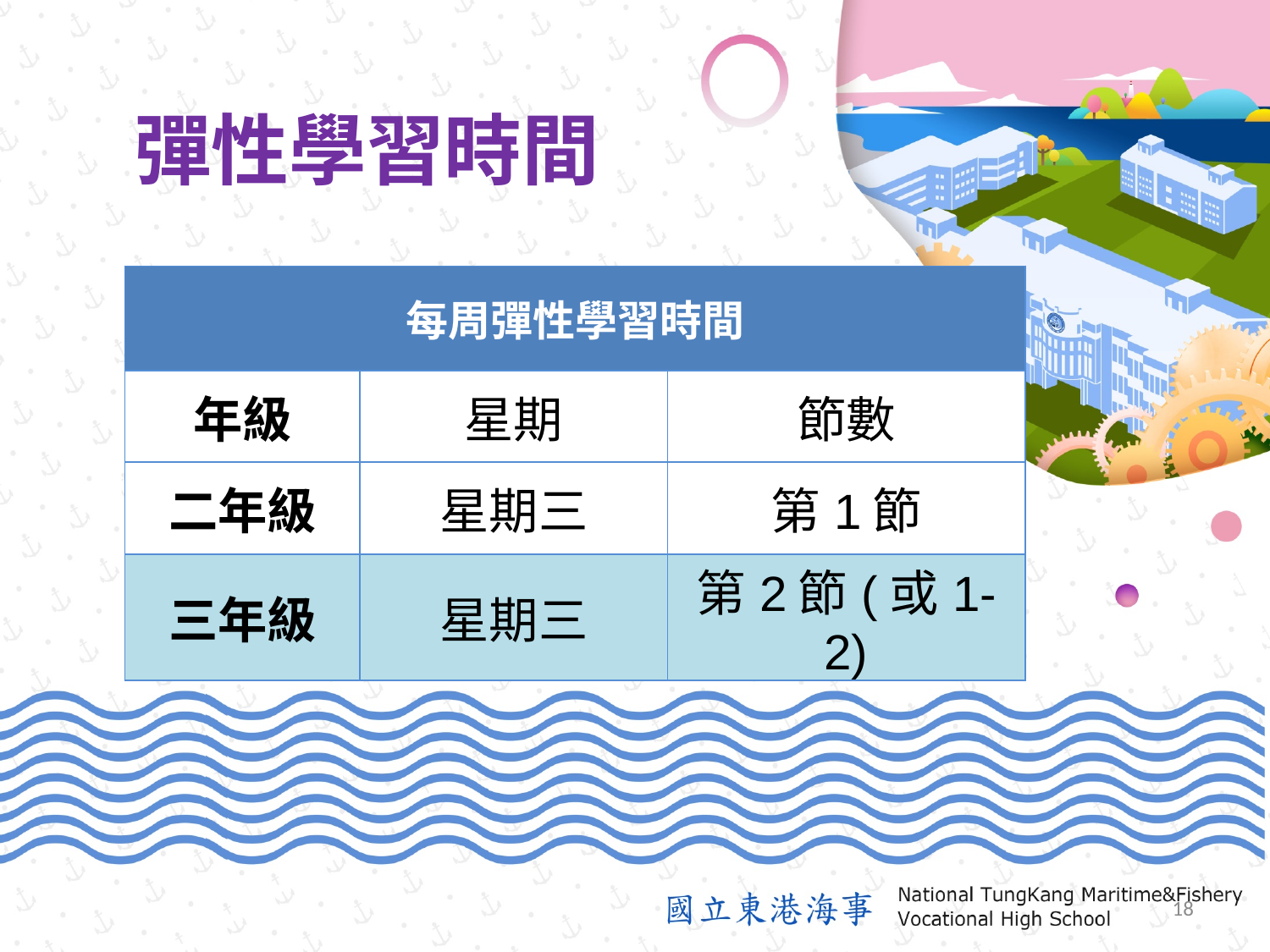

彈性學習時間
| 每周彈性學習時間 |  |  |
| --- | --- | --- |
| 年級 | 星期 | 節數 |
| 二年級 | 星期三 | 第1節 |
| 三年級 | 星期三 | 第2節(或1-2) |
18